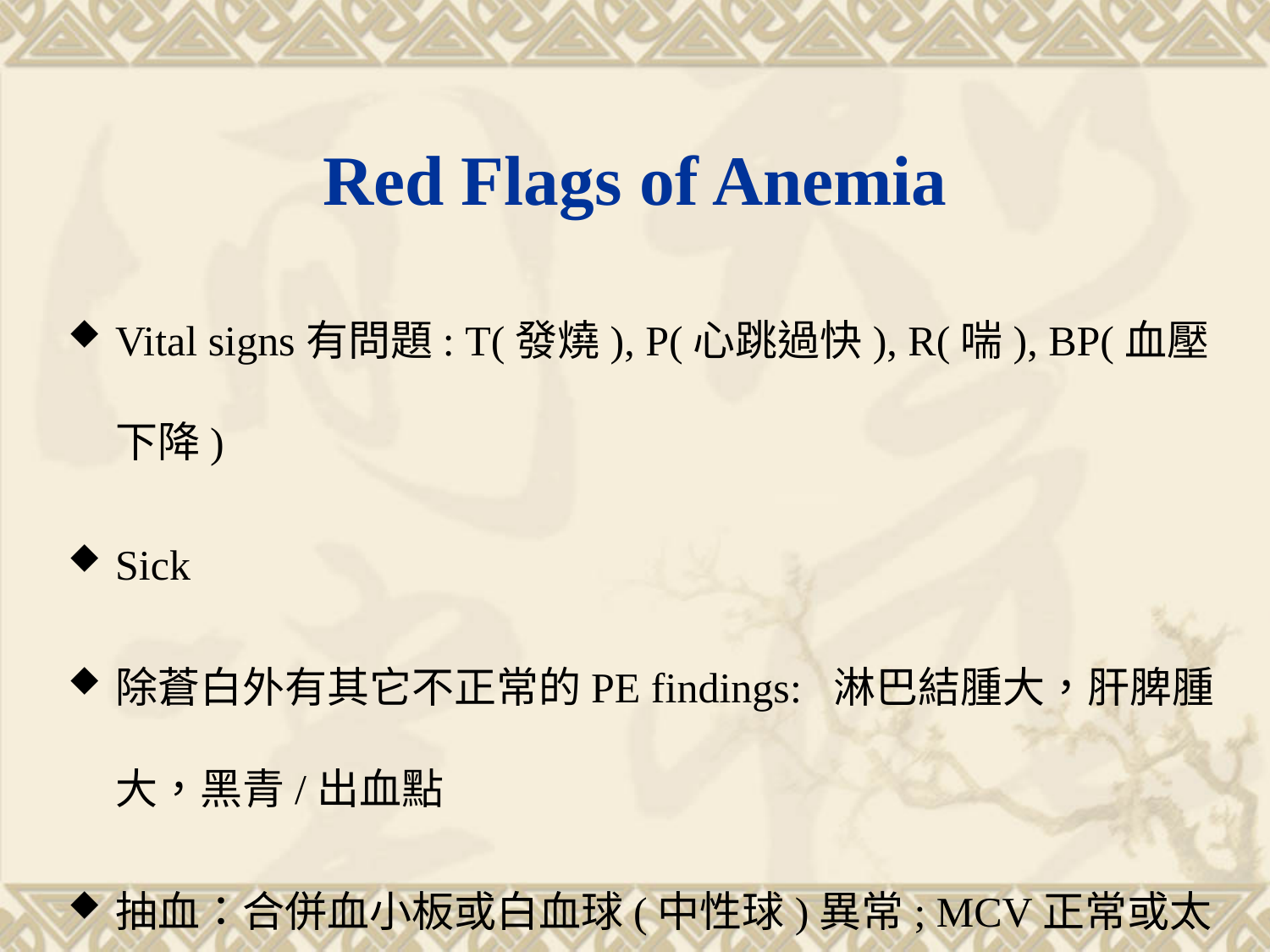

# Red Flags of Anemia
Vital signs有問題: T(發燒), P(心跳過快), R(喘), BP(血壓下降)
Sick
除蒼白外有其它不正常的PE findings:  淋巴結腫大，肝脾腫大，黑青/出血點
抽血：合併血小板或白血球(中性球)異常; MCV正常或太大